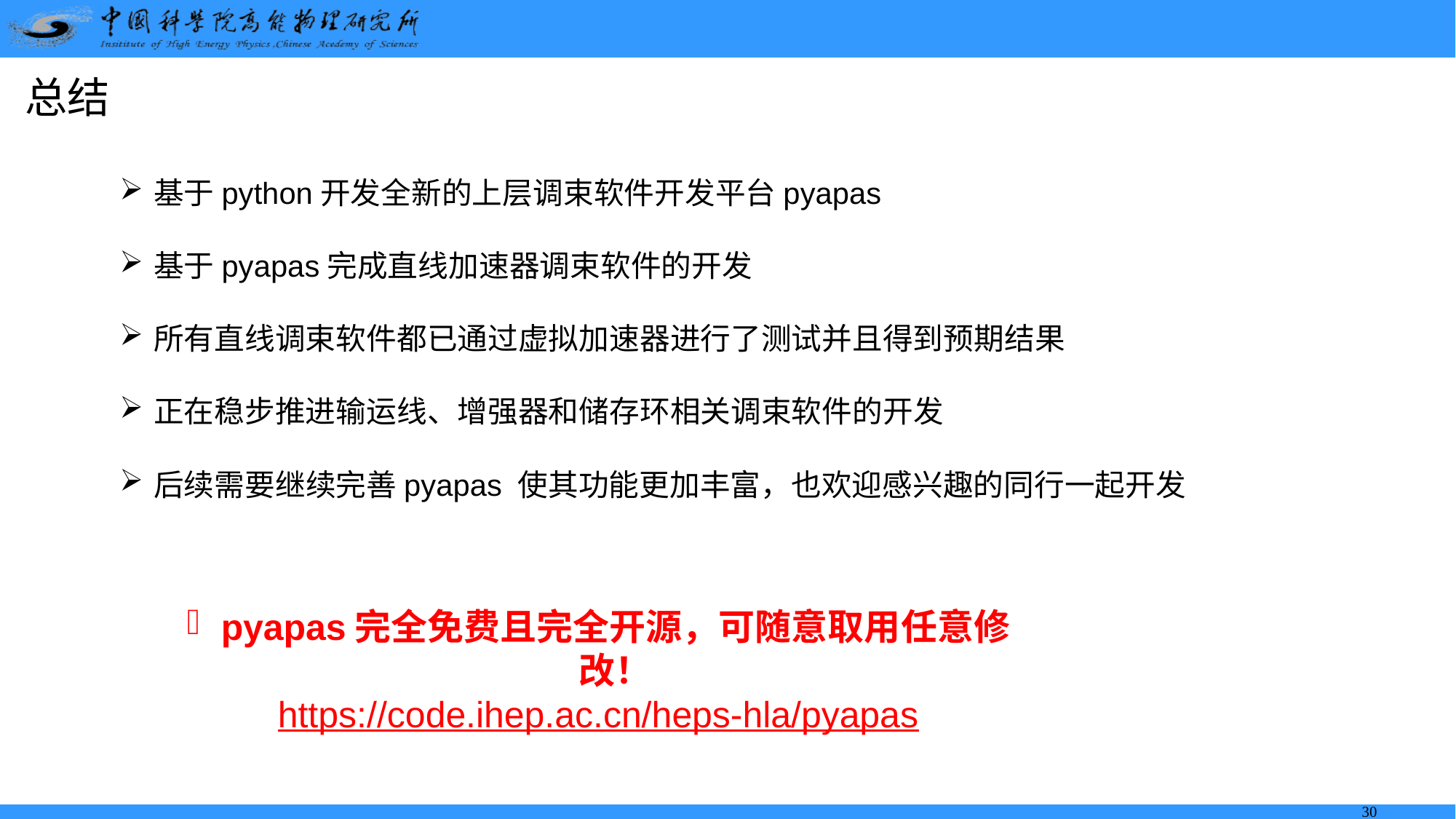

总结
基于python开发全新的上层调束软件开发平台pyapas

基于pyapas完成直线加速器调束软件的开发

所有直线调束软件都已通过虚拟加速器进行了测试并且得到预期结果

正在稳步推进输运线、增强器和储存环相关调束软件的开发

后续需要继续完善pyapas 使其功能更加丰富，也欢迎感兴趣的同行一起开发
pyapas完全免费且完全开源，可随意取用任意修改！
https://code.ihep.ac.cn/heps-hla/pyapas
30